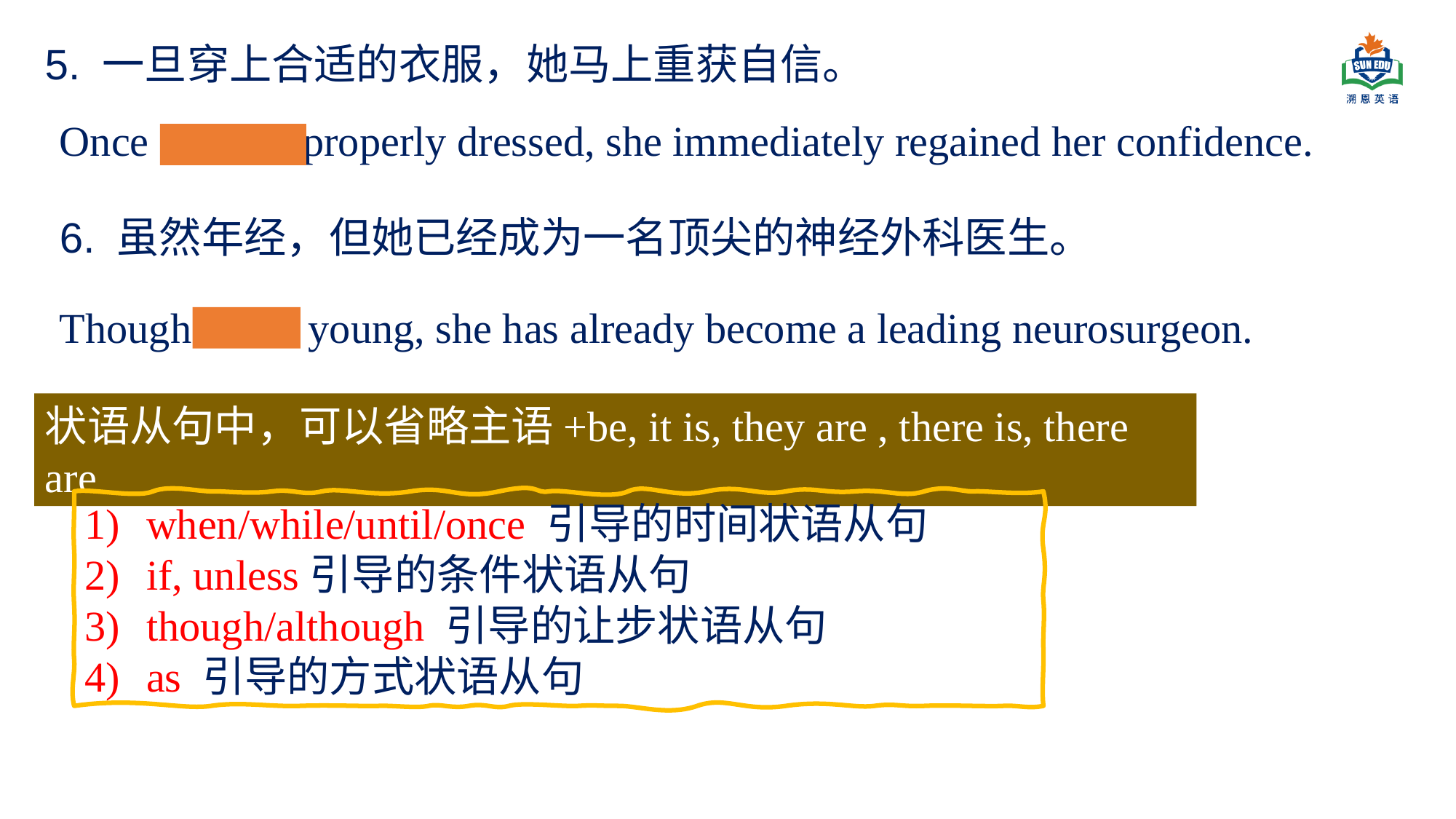

5. 一旦穿上合适的衣服，她马上重获自信。
Once she was properly dressed, she immediately regained her confidence.

6. 虽然年经，但她已经成为一名顶尖的神经外科医生。
Though she is young, she has already become a leading neurosurgeon.

状语从句中，可以省略主语+be, it is, they are , there is, there are
when/while/until/once 引导的时间状语从句
if, unless引导的条件状语从句
though/although 引导的让步状语从句
as 引导的方式状语从句